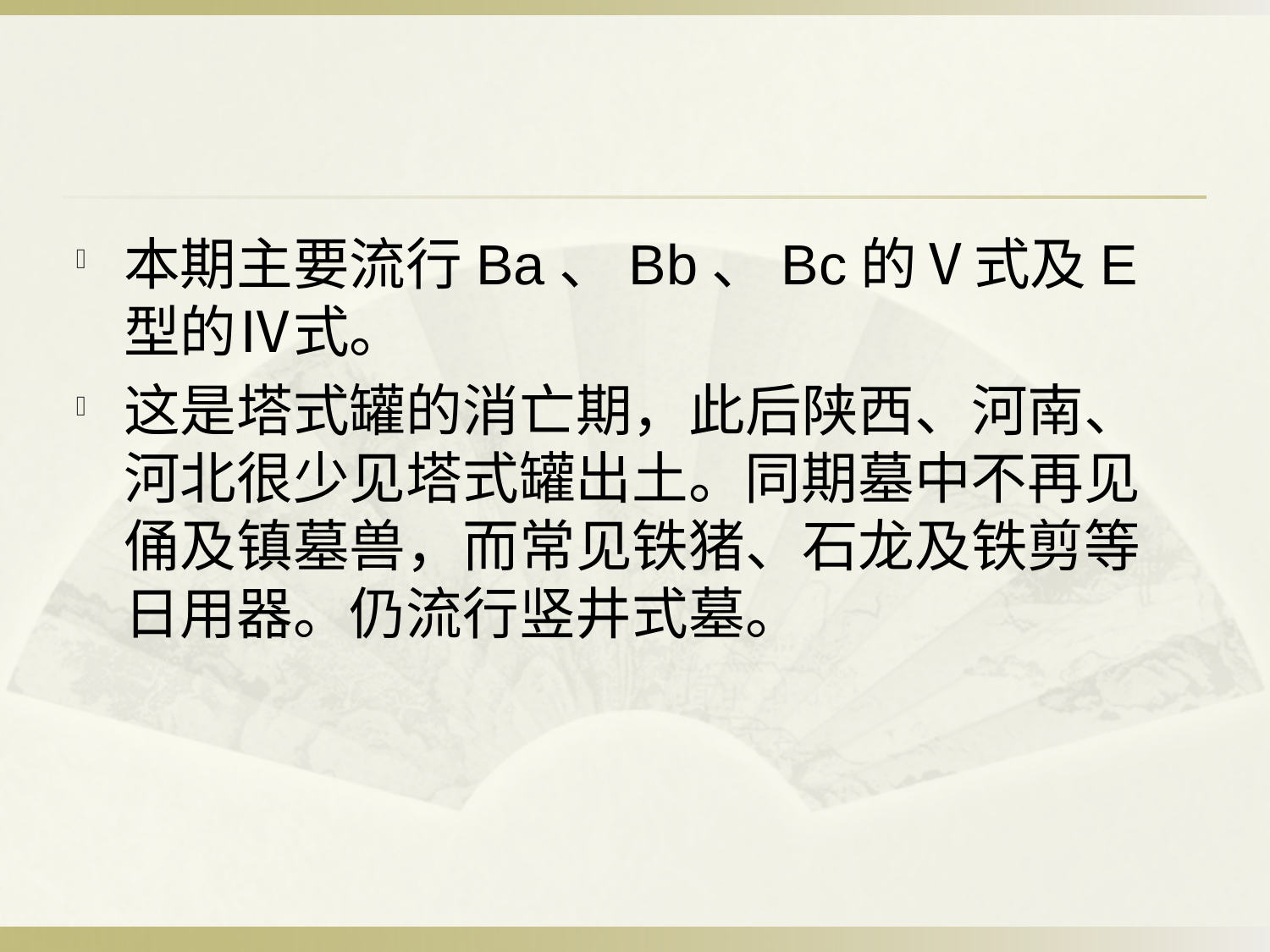

#
本期主要流行Ba、Bb、Bc的Ⅴ式及E型的Ⅳ式。
这是塔式罐的消亡期，此后陕西、河南、河北很少见塔式罐出土。同期墓中不再见俑及镇墓兽，而常见铁猪、石龙及铁剪等日用器。仍流行竖井式墓。